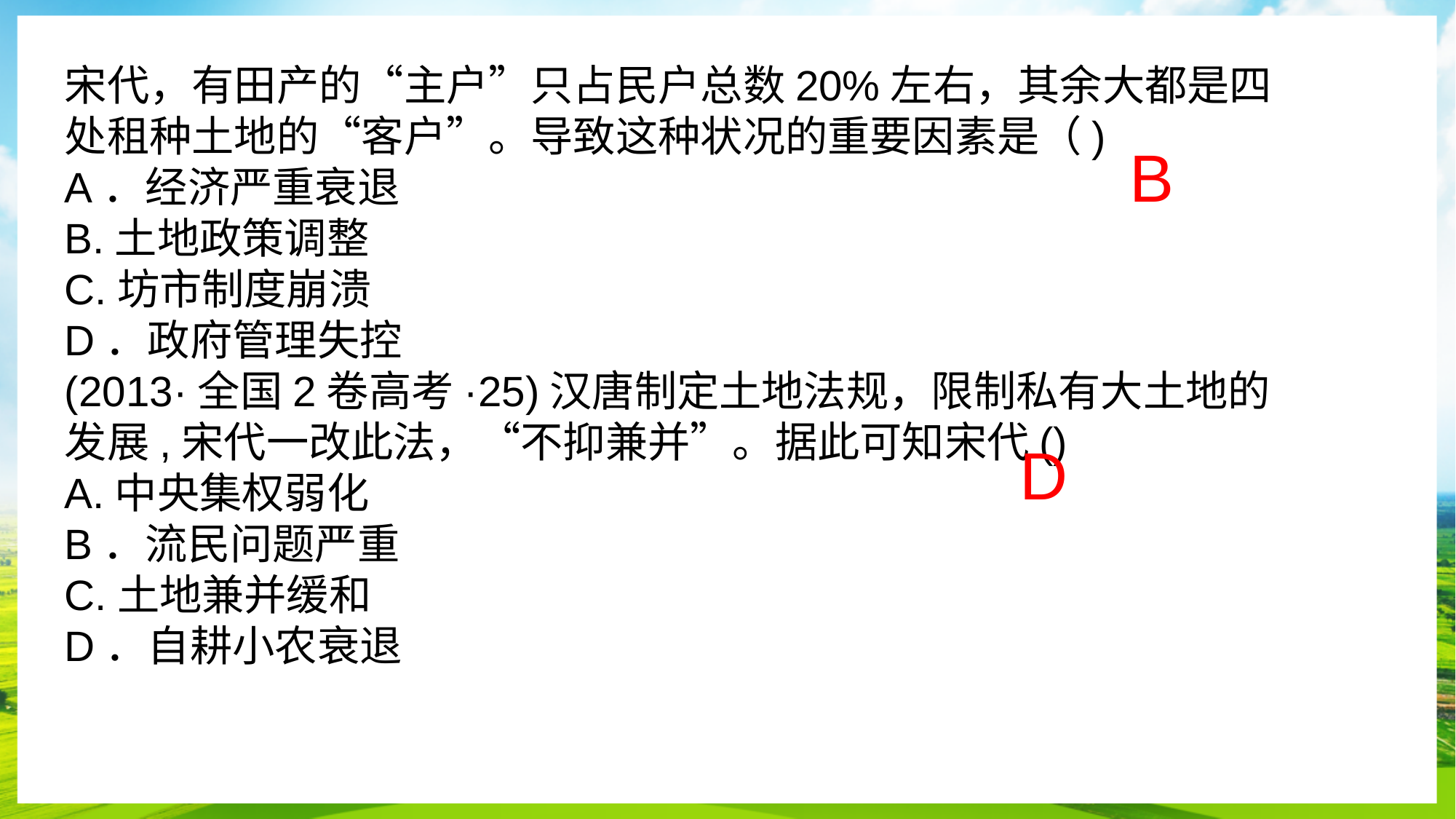

宋代，有田产的“主户”只占民户总数20%左右，其余大都是四处租种土地的“客户”。导致这种状况的重要因素是（)
A．经济严重衰退
B.土地政策调整
C.坊市制度崩溃
D．政府管理失控
(2013·全国2卷高考·25)汉唐制定土地法规，限制私有大土地的发展,宋代一改此法，“不抑兼并”。据此可知宋代()
A.中央集权弱化
B．流民问题严重
C.土地兼并缓和
D．自耕小农衰退
B
D